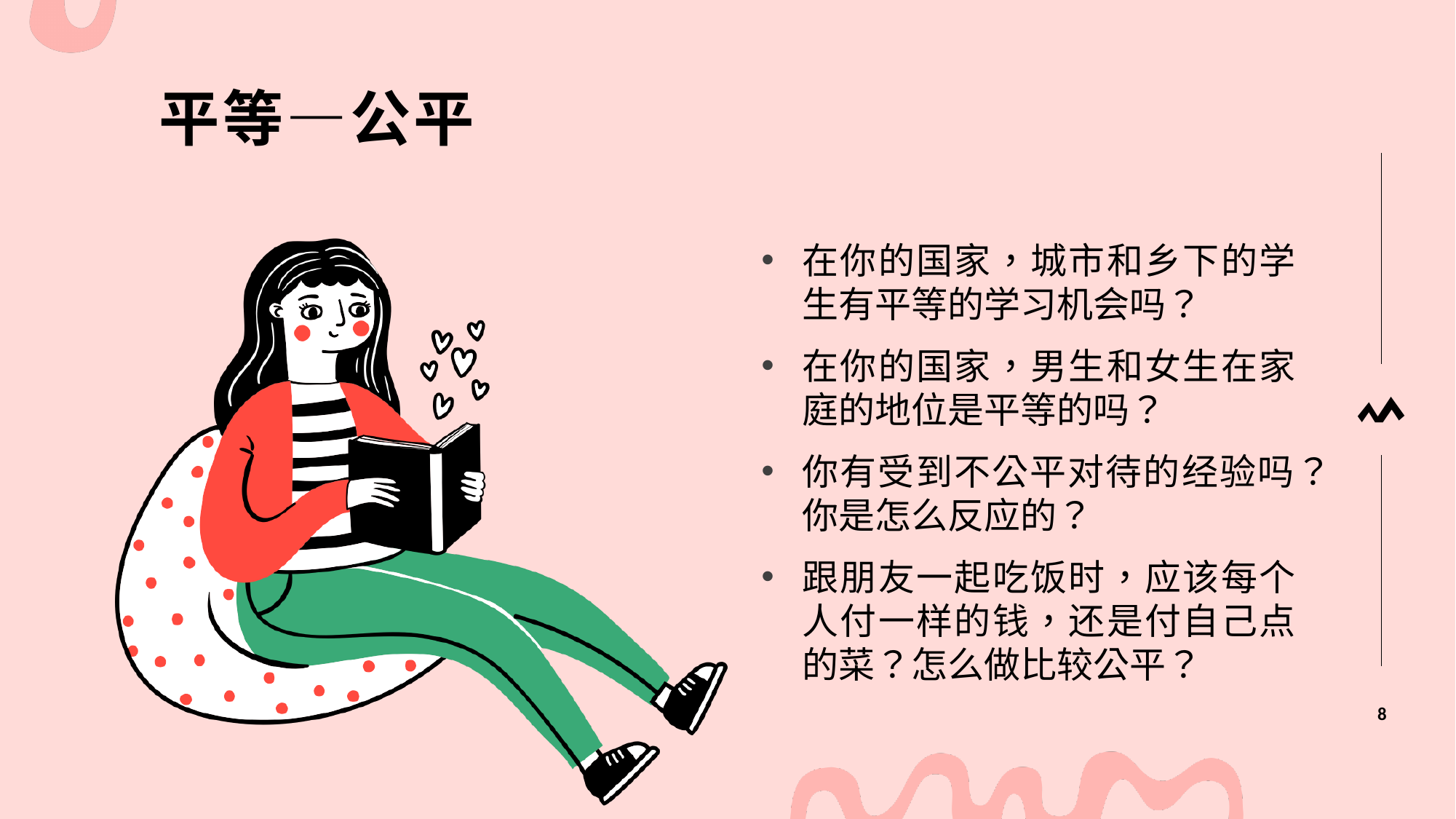

# 平等—公平
在你的国家，城市和乡下的学生有平等的学习机会吗？
在你的国家，男生和女生在家庭的地位是平等的吗？
你有受到不公平对待的经验吗？你是怎么反应的？
跟朋友一起吃饭时，应该每个人付一样的钱，还是付自己点的菜？怎么做比较公平？
8